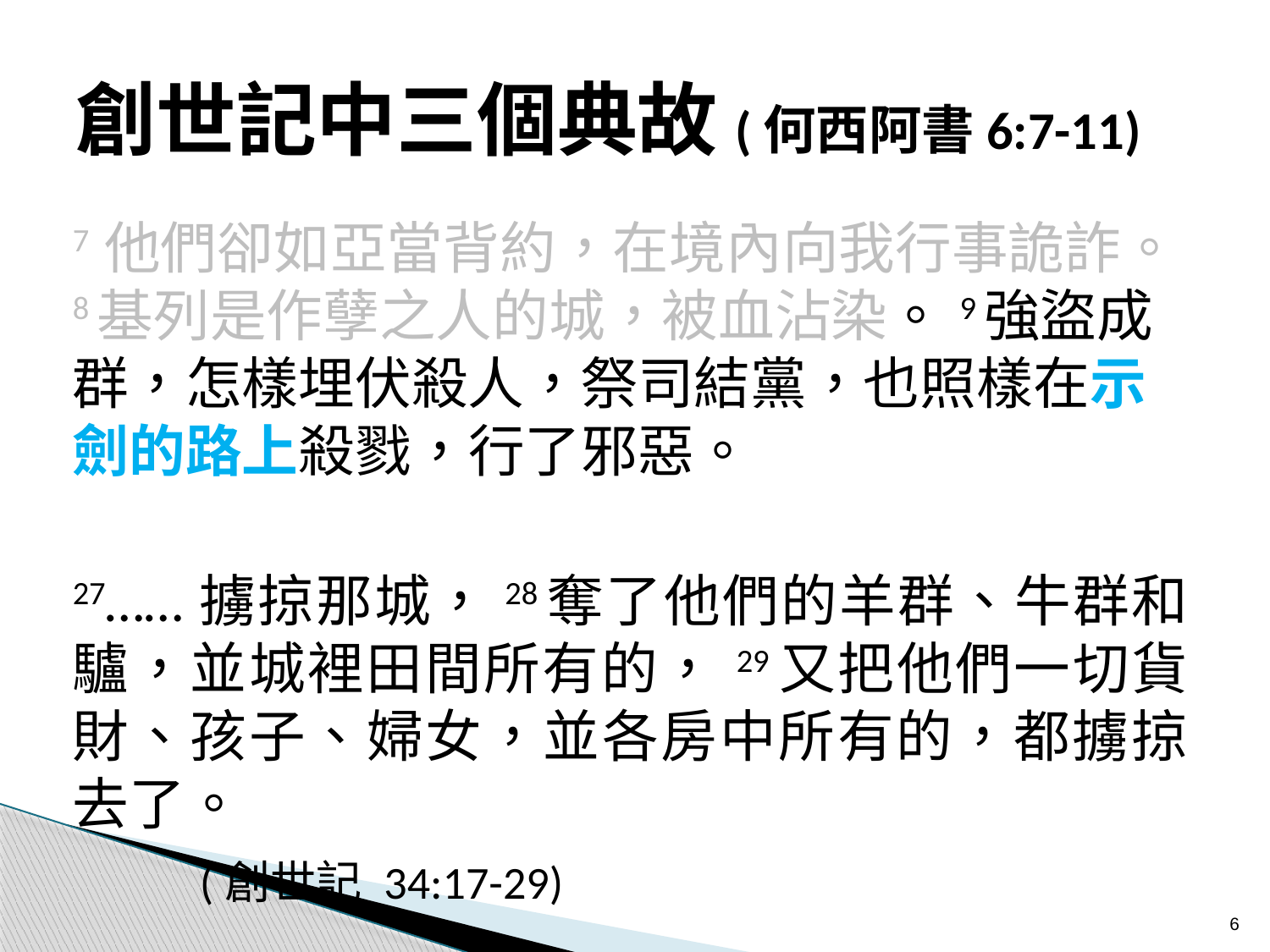

# 創世記中三個典故(何西阿書6:7-11)
7 他們卻如亞當背約，在境內向我行事詭詐。8基列是作孽之人的城，被血沾染。 9強盜成群，怎樣埋伏殺人，祭司結黨，也照樣在示劍的路上殺戮，行了邪惡。

27……擄掠那城，28奪了他們的羊群、牛群和驢，並城裡田間所有的， 29又把他們一切貨財、孩子、婦女，並各房中所有的，都擄掠去了。
	(創世記 34:17-29)

6